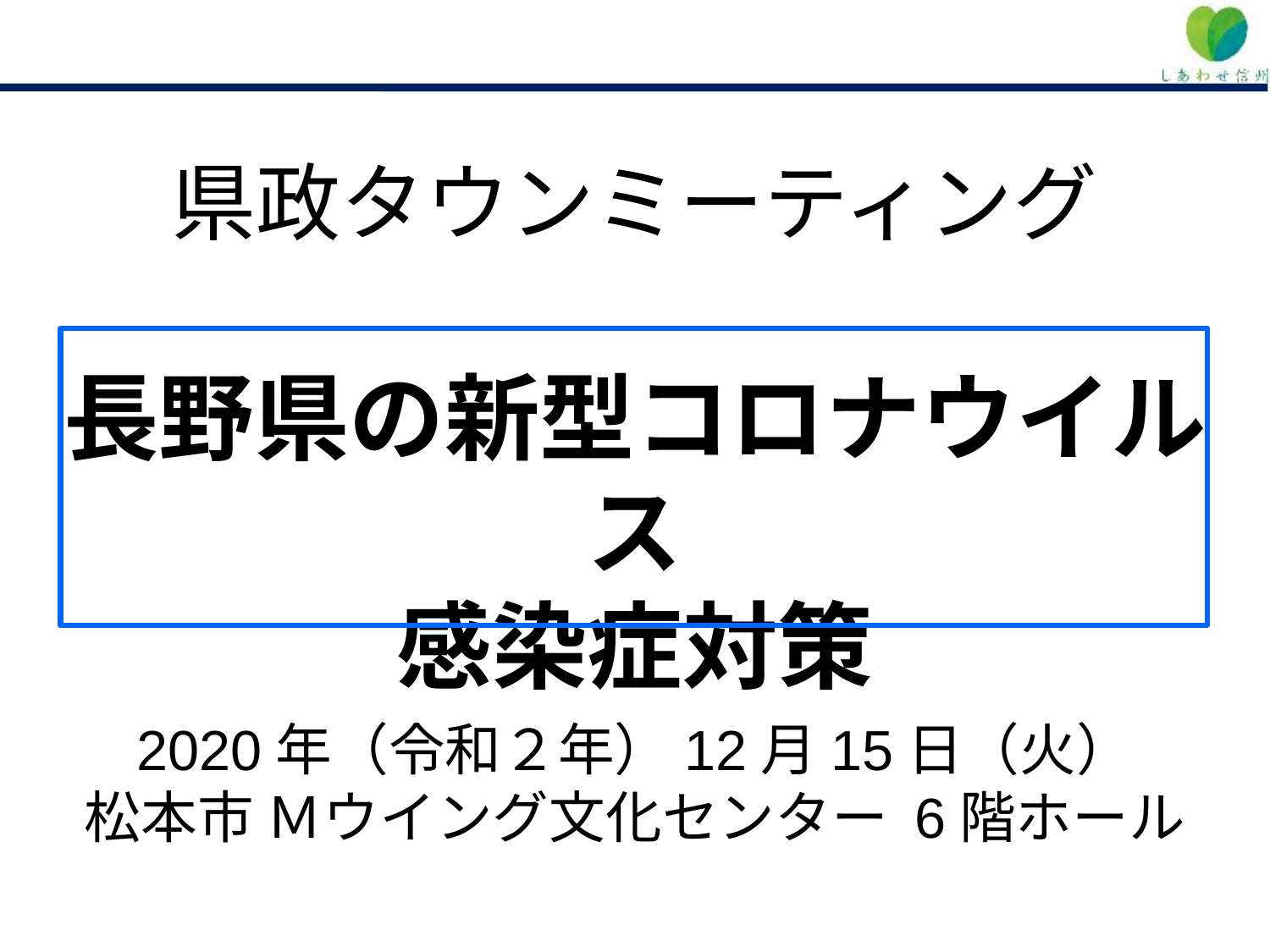

県政タウンミーティング

長野県の新型コロナウイルス
感染症対策
2020年（令和２年）12月15日（火）
松本市 Ｍウイング文化センター 6階ホール